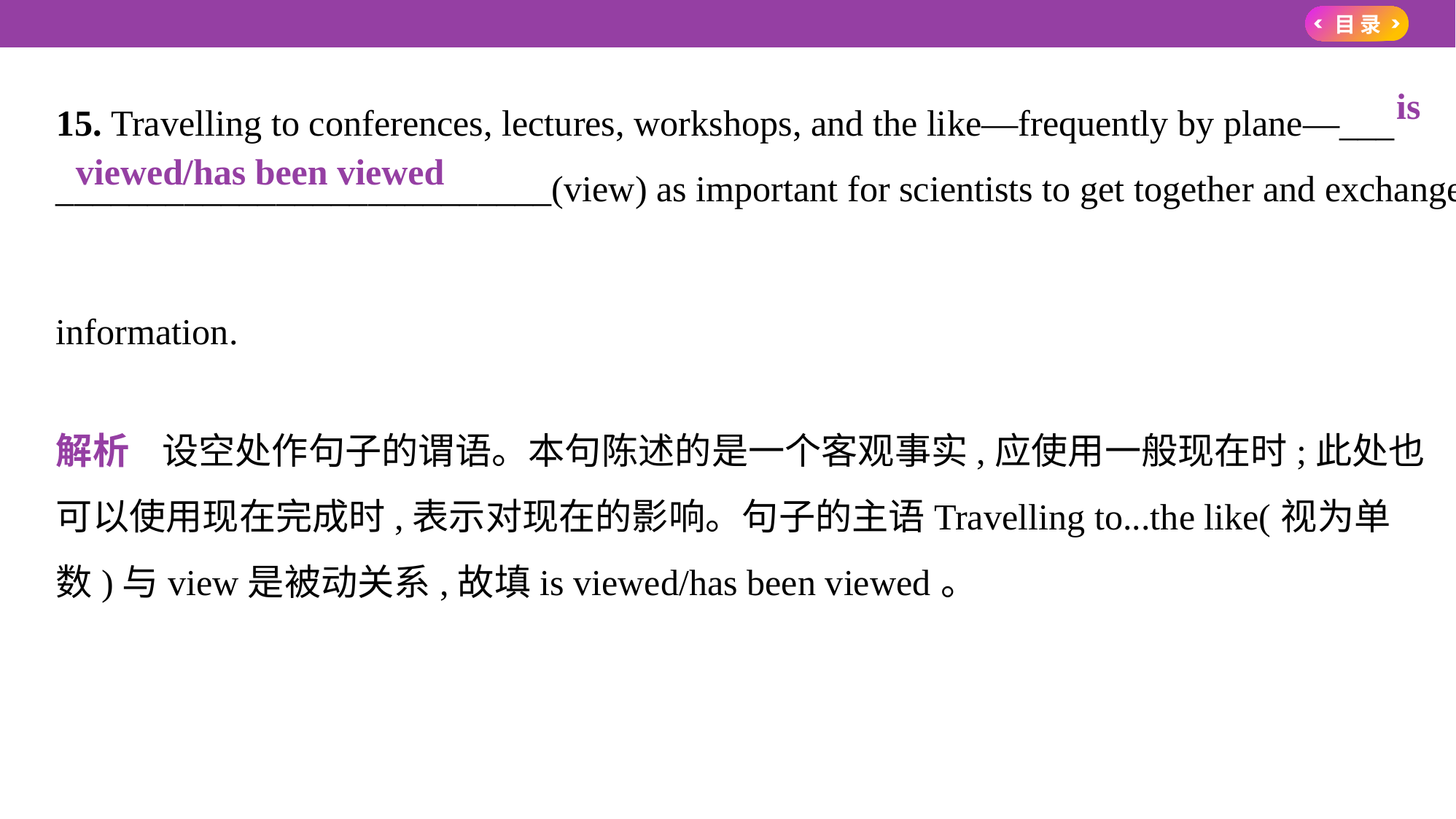

15. Travelling to conferences, lectures, workshops, and the like—frequently by plane—___
___________________________(view) as important for scientists to get together and exchange
information.

解析    设空处作句子的谓语。本句陈述的是一个客观事实,应使用一般现在时;此处也
可以使用现在完成时,表示对现在的影响。句子的主语Travelling to...the like(视为单
数)与view是被动关系,故填is viewed/has been viewed。
　is
 viewed/has been viewed